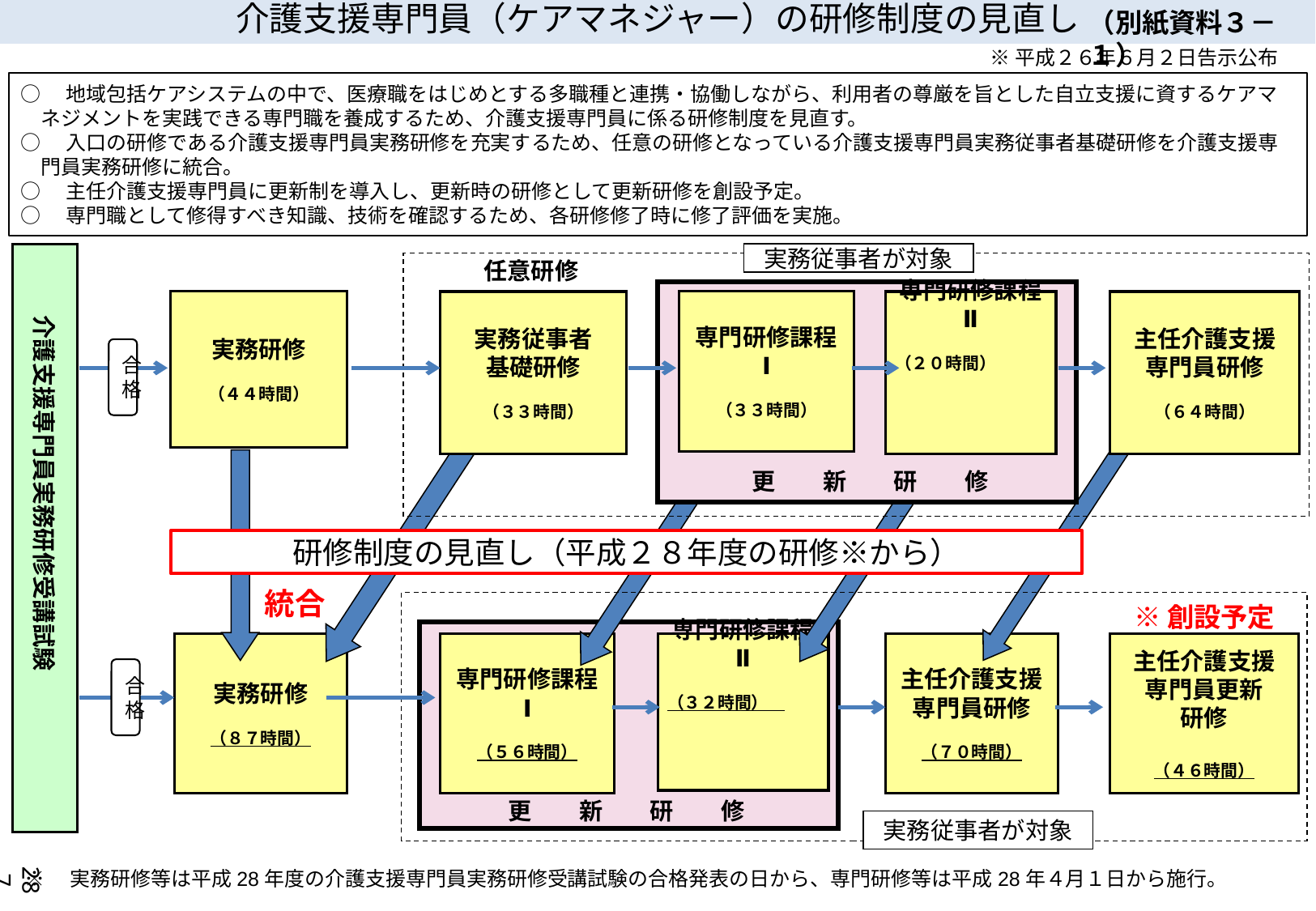

（別紙資料３－１）
介護支援専門員（ケアマネジャー）の研修制度の見直し
※平成２６年６月２日告示公布
○　地域包括ケアシステムの中で、医療職をはじめとする多職種と連携・協働しながら、利用者の尊厳を旨とした自立支援に資するケアマ
　ネジメントを実践できる専門職を養成するため、介護支援専門員に係る研修制度を見直す。
○　入口の研修である介護支援専門員実務研修を充実するため、任意の研修となっている介護支援専門員実務従事者基礎研修を介護支援専
　門員実務研修に統合。
○　主任介護支援専門員に更新制を導入し、更新時の研修として更新研修を創設予定。
○　専門職として修得すべき知識、技術を確認するため、各研修修了時に修了評価を実施。
実務従事者が対象

介護支援専門員実務研修受講試験

任意研修

実務従事者
基礎研修

（３３時間）
専門研修課程
Ⅰ

（３３時間）
専門研修課程
Ⅱ

（２０時間）
主任介護支援
専門員研修

（６４時間）

実務研修

（４４時間）

合格
更　　新　　研　　修
研修制度の見直し（平成２８年度の研修※から）

統合

※創設予定

実務研修

（８７時間）

専門研修課程
Ⅰ

（５６時間）
専門研修課程
Ⅱ

（３２時間）
主任介護支援
専門員研修

（７０時間）
主任介護支援
専門員更新
研修

（４６時間）
合格
更　　新　　研　　修
実務従事者が対象
※　実務研修等は平成28年度の介護支援専門員実務研修受講試験の合格発表の日から、専門研修等は平成28年４月１日から施行。
287